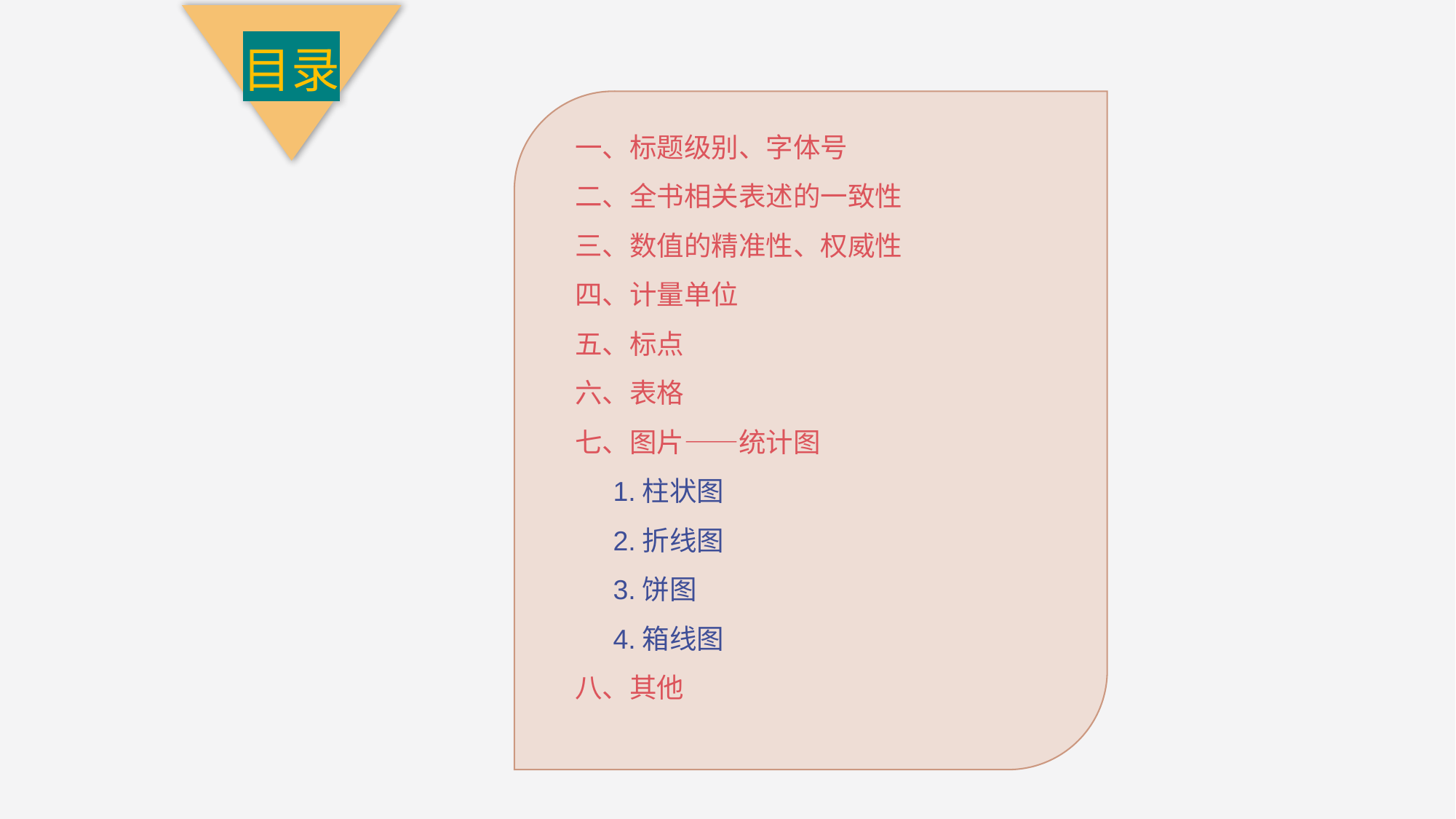

目录

一、标题级别、字体号
二、全书相关表述的一致性
三、数值的精准性、权威性
四、计量单位
五、标点
六、表格
七、图片——统计图
     1.柱状图
     2.折线图
     3.饼图
     4.箱线图
八、其他